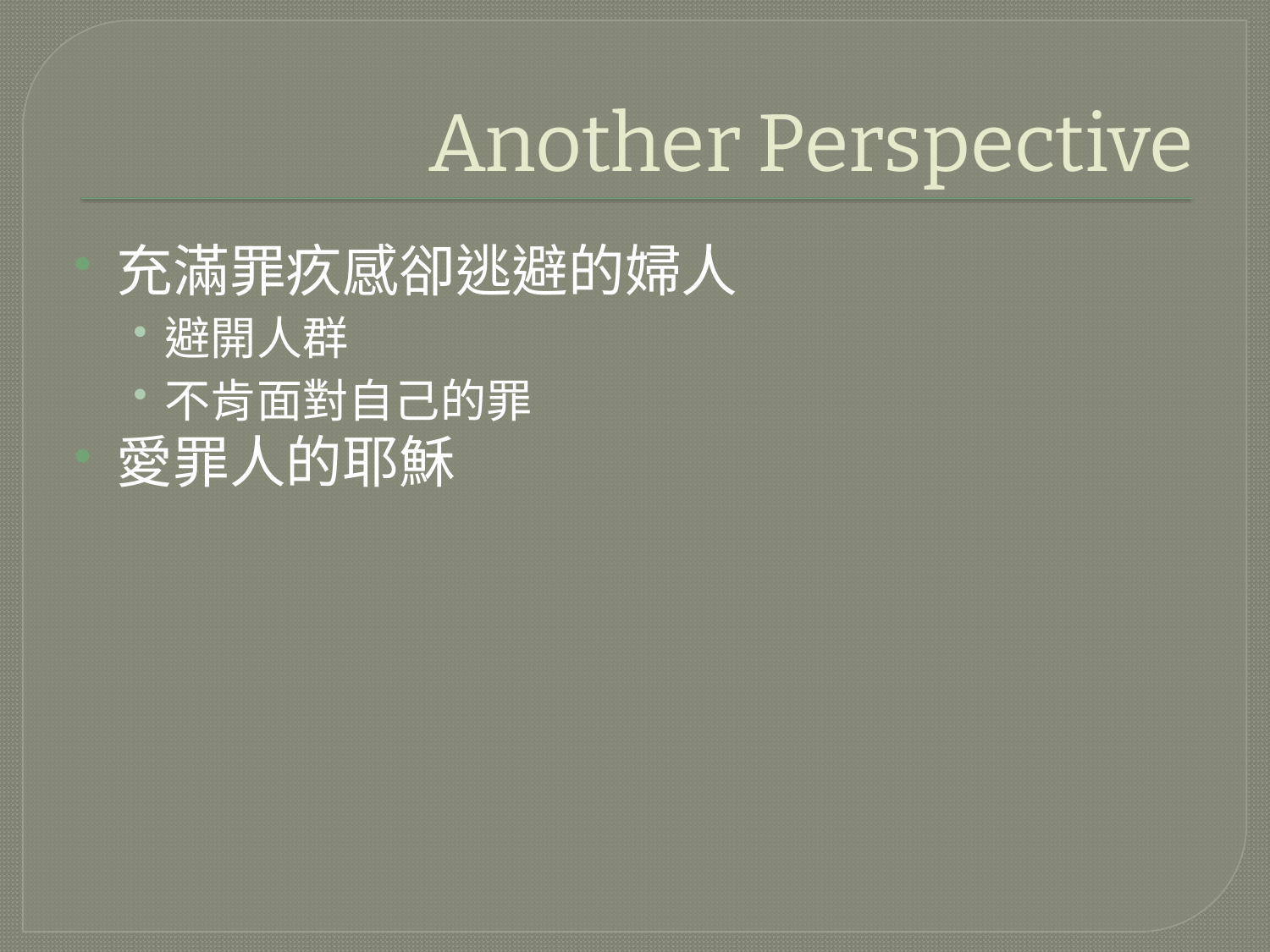

# Another Perspective
充滿罪疚感卻逃避的婦人
避開人群
不肯面對自己的罪
愛罪人的耶穌